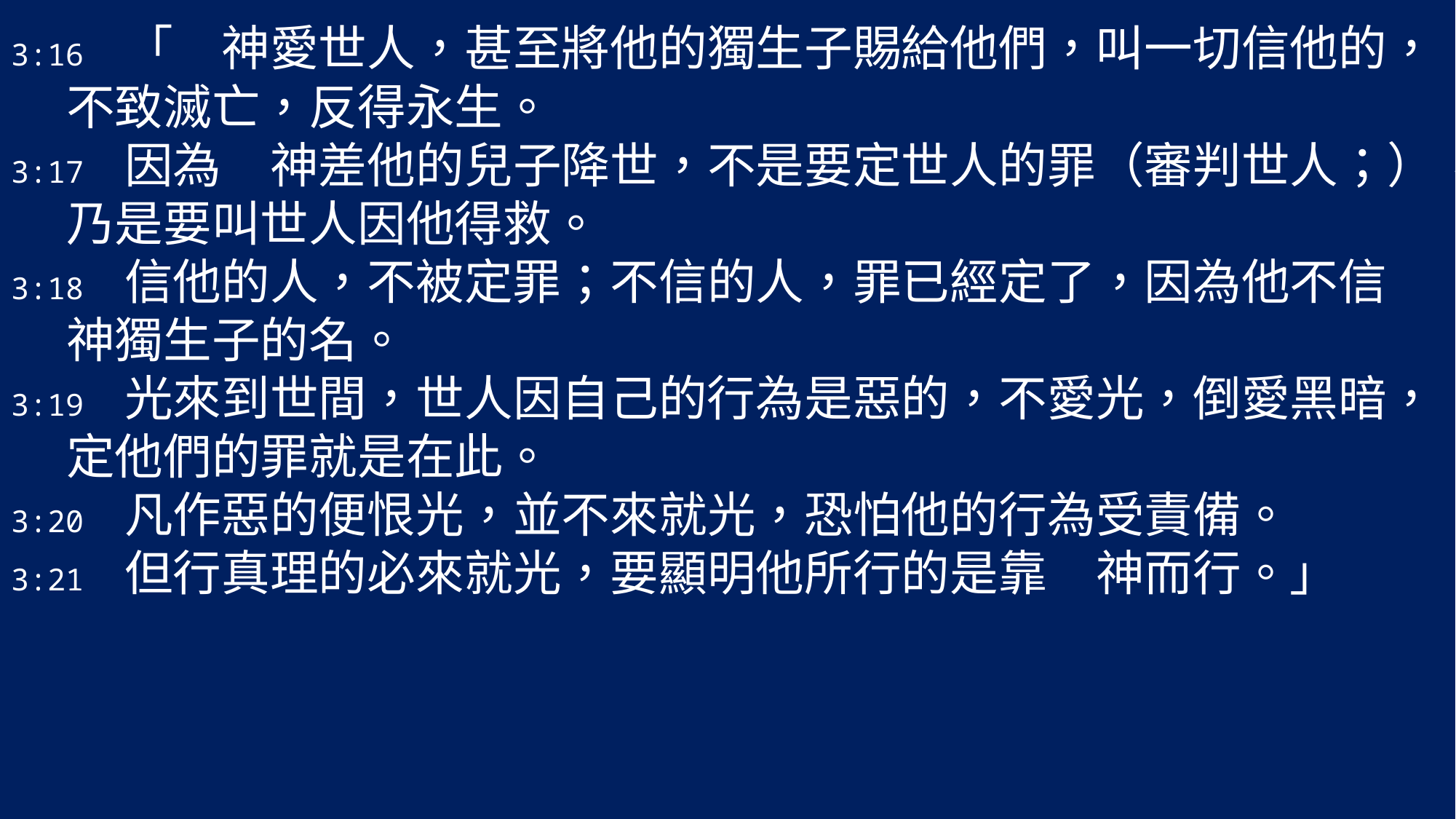

3:16 「　神愛世人，甚至將他的獨生子賜給他們，叫一切信他的，
    不致滅亡，反得永生。
3:17 因為　神差他的兒子降世，不是要定世人的罪（審判世人；），
    乃是要叫世人因他得救。
3:18 信他的人，不被定罪；不信的人，罪已經定了，因為他不信
    神獨生子的名。
3:19 光來到世間，世人因自己的行為是惡的，不愛光，倒愛黑暗，
    定他們的罪就是在此。
3:20 凡作惡的便恨光，並不來就光，恐怕他的行為受責備。
3:21 但行真理的必來就光，要顯明他所行的是靠　神而行。」